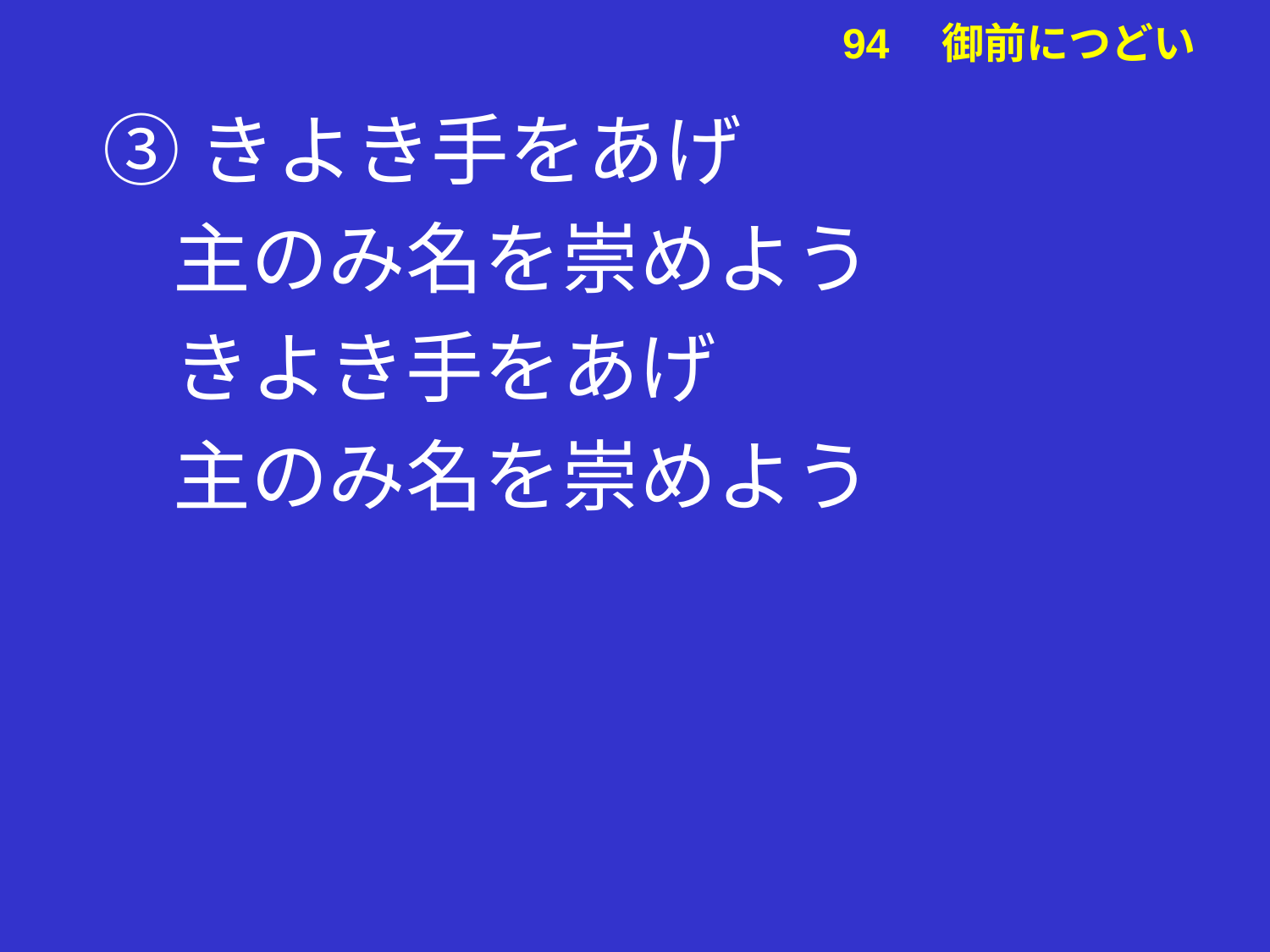

③きよき手をあげ
   主のみ名を崇めよう
   きよき手をあげ
   主のみ名を崇めよう

# 94　御前につどい